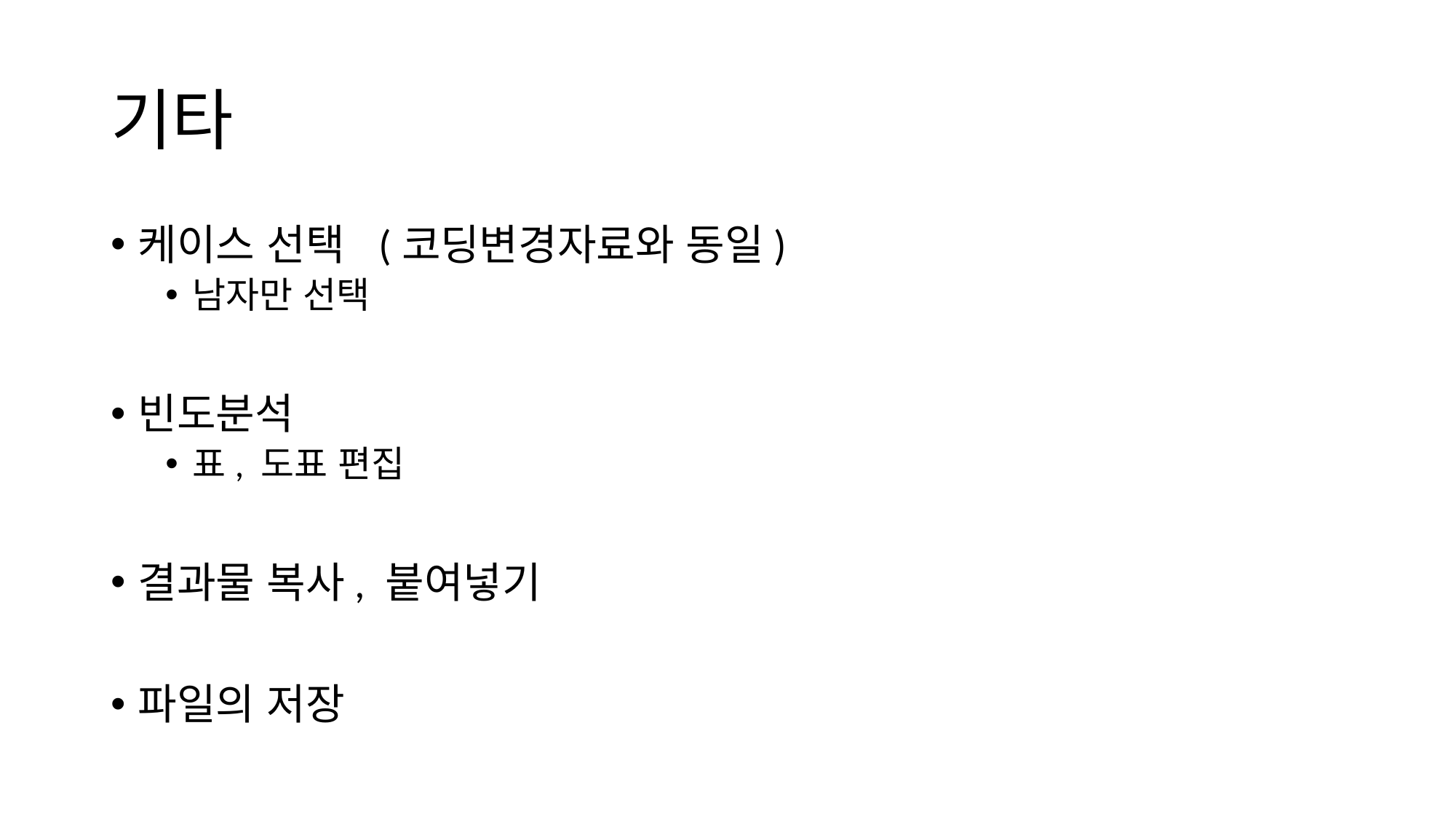

# 기타
케이스 선택  (코딩변경자료와 동일)
남자만 선택

빈도분석
표, 도표 편집

결과물 복사, 붙여넣기

파일의 저장